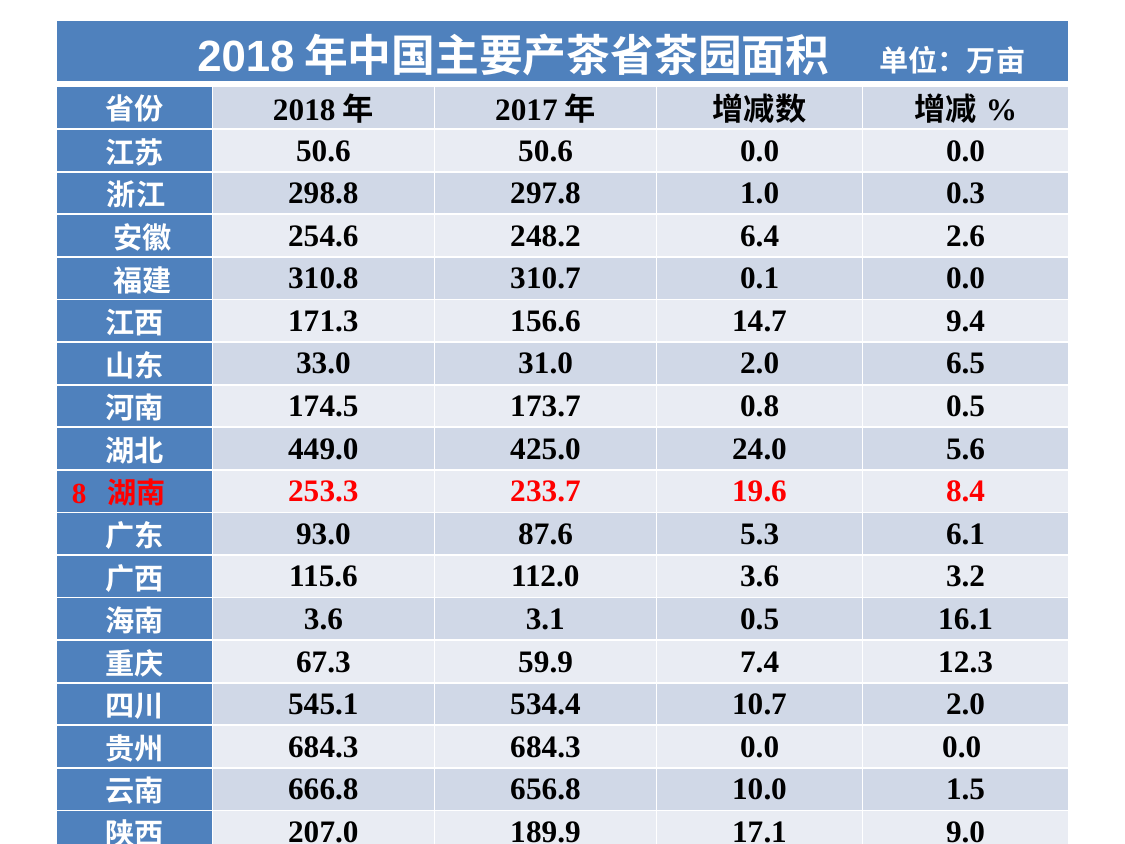

| 2018年中国主要产茶省茶园面积 单位：万亩 |  |  |  |  |
| --- | --- | --- | --- | --- |
| 省份 | 2018年 | 2017年 | 增减数 | 增减% |
| 江苏 | 50.6 | 50.6 | 0.0 | 0.0 |
| 浙江 | 298.8 | 297.8 | 1.0 | 0.3 |
| 安徽 | 254.6 | 248.2 | 6.4 | 2.6 |
| 福建 | 310.8 | 310.7 | 0.1 | 0.0 |
| 江西 | 171.3 | 156.6 | 14.7 | 9.4 |
| 山东 | 33.0 | 31.0 | 2.0 | 6.5 |
| 河南 | 174.5 | 173.7 | 0.8 | 0.5 |
| 湖北 | 449.0 | 425.0 | 24.0 | 5.6 |
| 8 湖南 | 253.3 | 233.7 | 19.6 | 8.4 |
| 广东 | 93.0 | 87.6 | 5.3 | 6.1 |
| 广西 | 115.6 | 112.0 | 3.6 | 3.2 |
| 海南 | 3.6 | 3.1 | 0.5 | 16.1 |
| 重庆 | 67.3 | 59.9 | 7.4 | 12.3 |
| 四川 | 545.1 | 534.4 | 10.7 | 2.0 |
| 贵州 | 684.3 | 684.3 | 0.0 | 0.0 |
| 云南 | 666.8 | 656.8 | 10.0 | 1.5 |
| 陕西 | 207.0 | 189.9 | 17.1 | 9.0 |
| 甘肃 | 17.2 | 17.6 | (0.4) | (2.3) |
| 总计 | 4395.6 | 4272.8 | 122.8 | 2.9 |